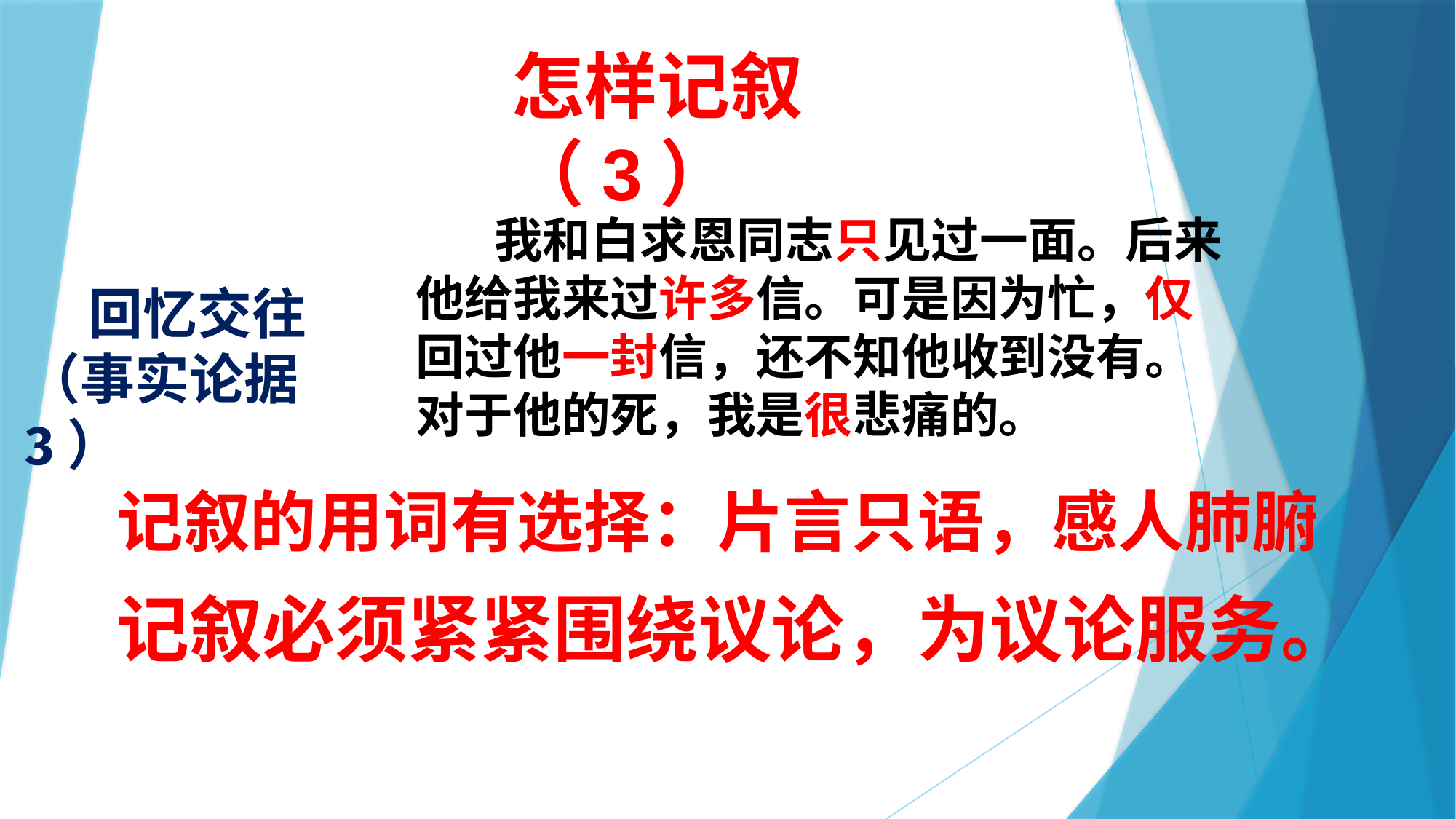

怎样记叙（3）
      我和白求恩同志只见过一面。后来他给我来过许多信。可是因为忙，仅回过他一封信，还不知他收到没有。对于他的死，我是很悲痛的。
    回忆交往
（事实论据3）

#
记叙的用词有选择：片言只语，感人肺腑

记叙必须紧紧围绕议论，为议论服务。